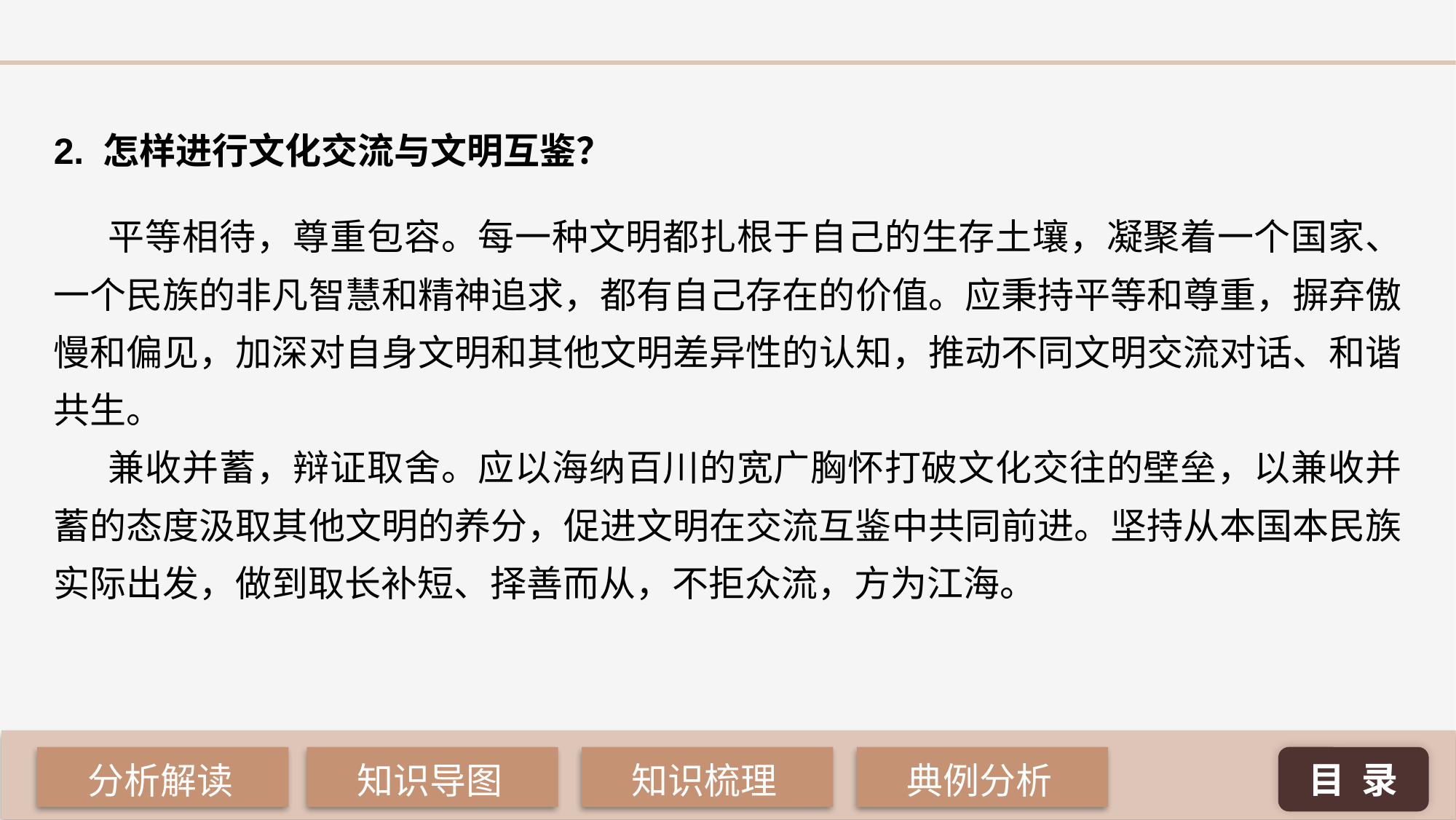

2. 怎样进行文化交流与文明互鉴？
平等相待，尊重包容。每一种文明都扎根于自己的生存土壤，凝聚着一个国家、一个民族的非凡智慧和精神追求，都有自己存在的价值。应秉持平等和尊重，摒弃傲慢和偏见，加深对自身文明和其他文明差异性的认知，推动不同文明交流对话、和谐共生。
兼收并蓄，辩证取舍。应以海纳百川的宽广胸怀打破文化交往的壁垒，以兼收并蓄的态度汲取其他文明的养分，促进文明在交流互鉴中共同前进。坚持从本国本民族实际出发，做到取长补短、择善而从，不拒众流，方为江海。